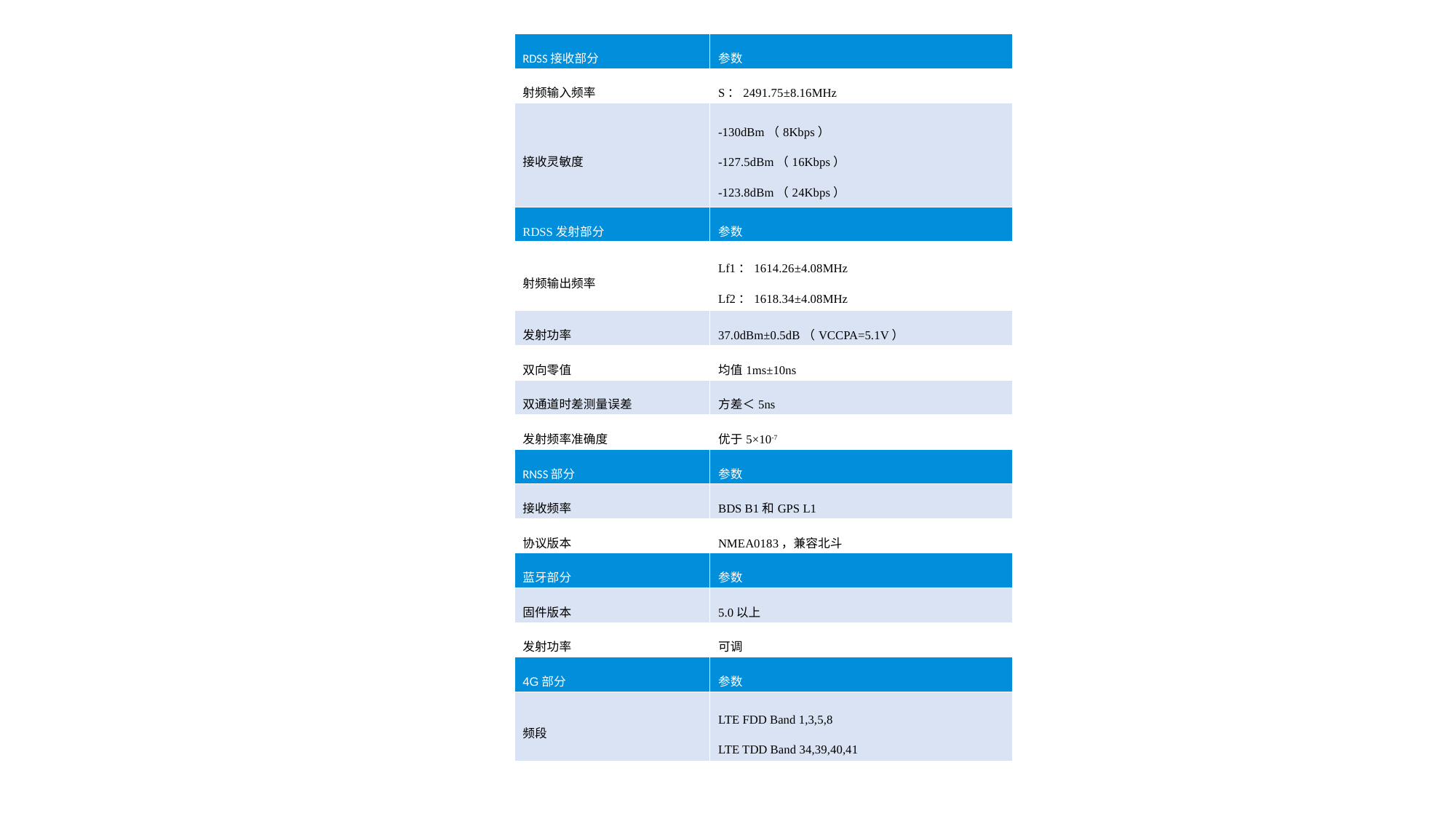

| RDSS接收部分 | 参数 |
| --- | --- |
| 射频输入频率 | S：2491.75±8.16MHz |
| 接收灵敏度 | -130dBm（8Kbps） -127.5dBm（16Kbps） -123.8dBm（24Kbps） |
| RDSS发射部分 | 参数 |
| 射频输出频率 | Lf1：1614.26±4.08MHz Lf2：1618.34±4.08MHz |
| 发射功率 | 37.0dBm±0.5dB（VCCPA=5.1V） |
| 双向零值 | 均值1ms±10ns |
| 双通道时差测量误差 | 方差＜5ns |
| 发射频率准确度 | 优于5×10-7 |
| RNSS部分 | 参数 |
| 接收频率 | BDS B1和GPS L1 |
| 协议版本 | NMEA0183，兼容北斗 |
| 蓝牙部分 | 参数 |
| 固件版本 | 5.0以上 |
| 发射功率 | 可调 |
| 4G部分 | 参数 |
| 频段 | LTE FDD Band 1,3,5,8 LTE TDD Band 34,39,40,41 |